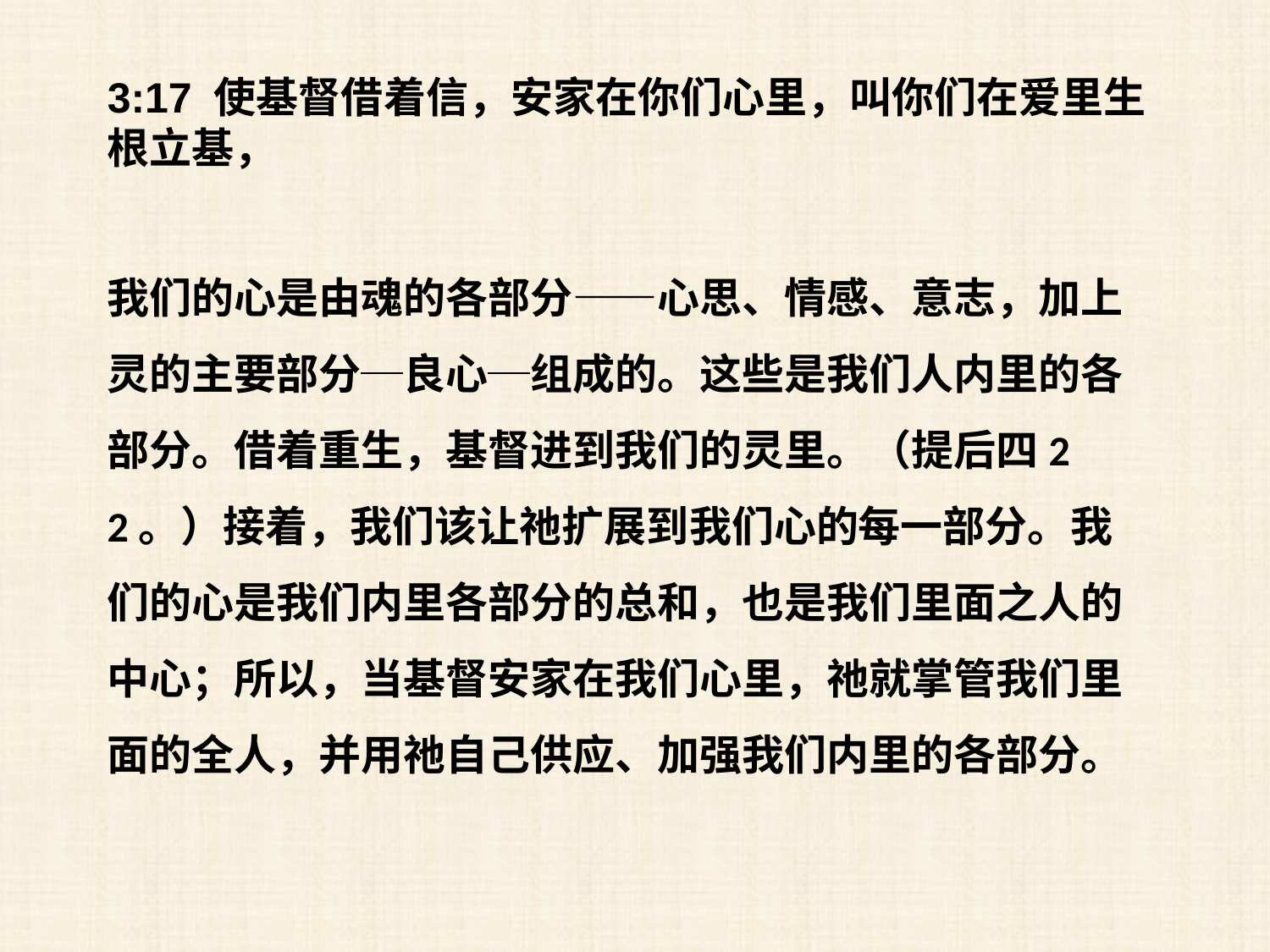

3:17 使基督借着信，安家在你们心里，叫你们在爱里生根立基，
我们的心是由魂的各部分——心思、情感、意志，加上灵的主要部分─良心─组成的。这些是我们人内里的各部分。借着重生，基督进到我们的灵里。（提后四22。）接着，我们该让祂扩展到我们心的每一部分。我们的心是我们内里各部分的总和，也是我们里面之人的中心；所以，当基督安家在我们心里，祂就掌管我们里面的全人，并用祂自己供应、加强我们内里的各部分。